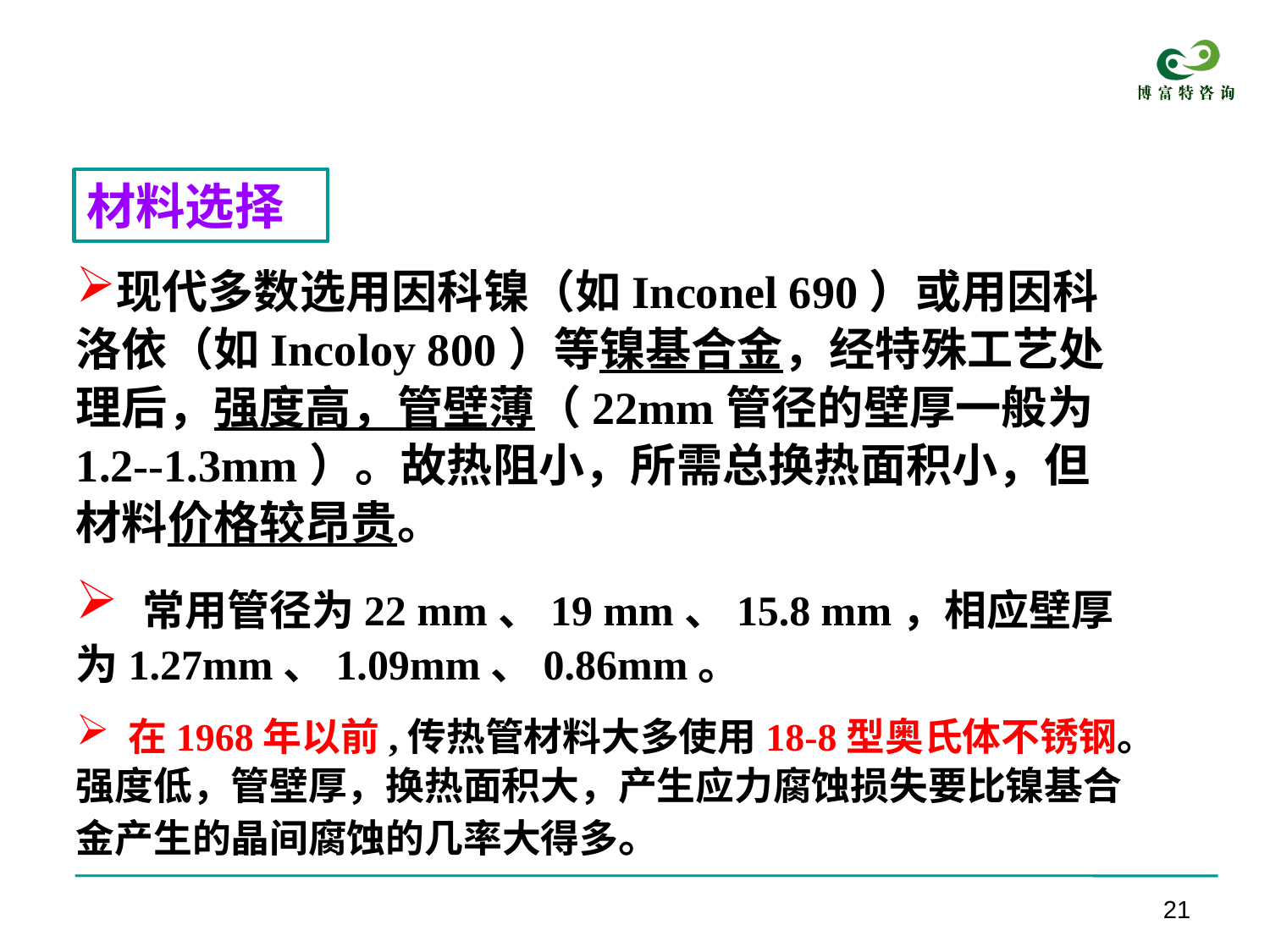

材料选择
现代多数选用因科镍（如Inconel 690）或用因科洛依（如Incoloy 800）等镍基合金，经特殊工艺处理后，强度高，管壁薄（22mm管径的壁厚一般为1.2--1.3mm）。故热阻小，所需总换热面积小，但材料价格较昂贵。
 常用管径为22 mm、19 mm、15.8 mm，相应壁厚为1.27mm、1.09mm、0.86mm。
 在1968年以前,传热管材料大多使用18-8型奥氏体不锈钢。强度低，管壁厚，换热面积大，产生应力腐蚀损失要比镍基合金产生的晶间腐蚀的几率大得多。